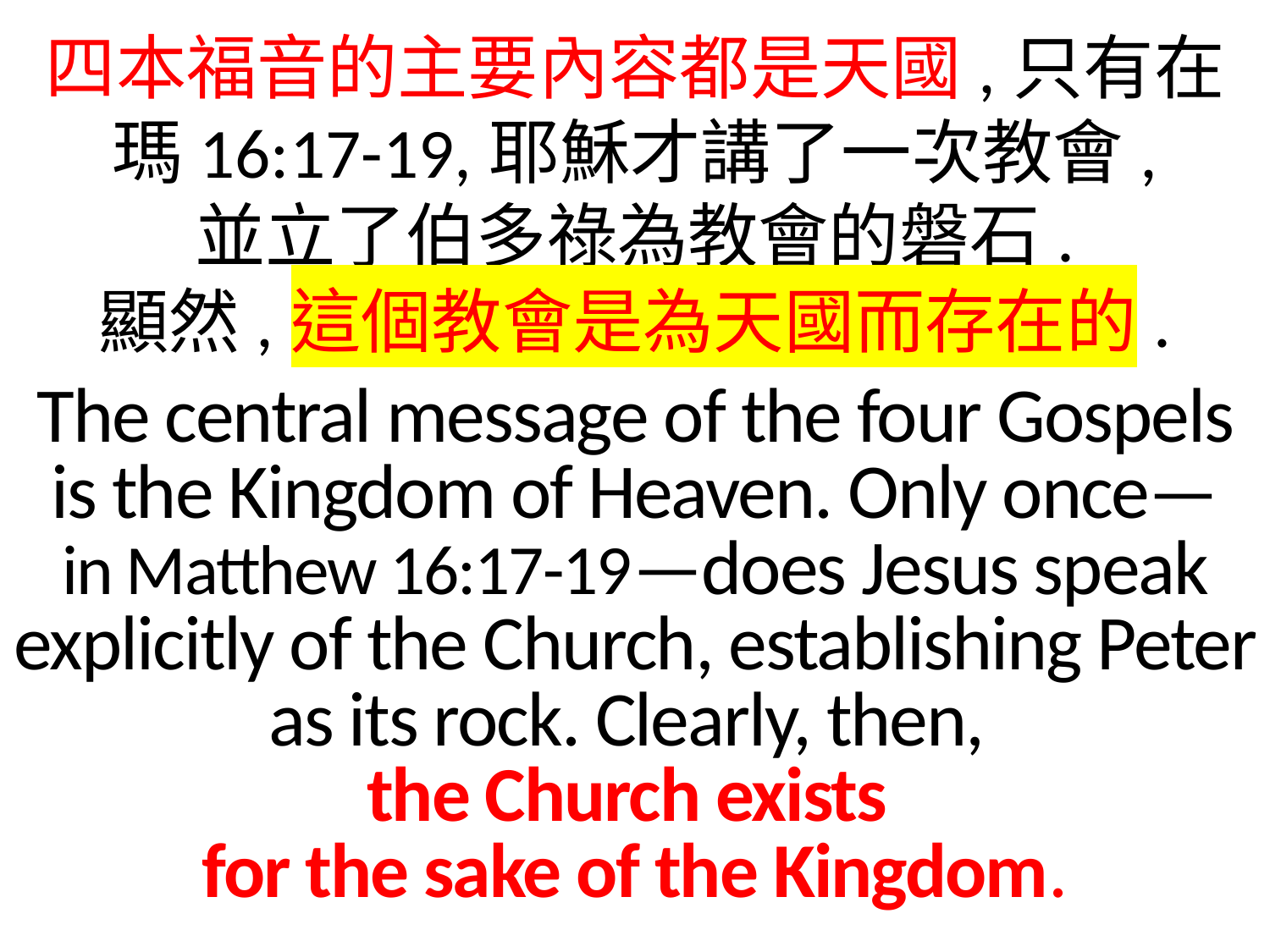

四本福音的主要內容都是天國,只有在
瑪16:17-19,耶穌才講了一次教會,
並立了伯多祿為教會的磐石.
顯然,這個教會是為天國而存在的.
The central message of the four Gospels is the Kingdom of Heaven. Only once—
in Matthew 16:17-19—does Jesus speak explicitly of the Church, establishing Peter as its rock. Clearly, then,
the Church exists
for the sake of the Kingdom.